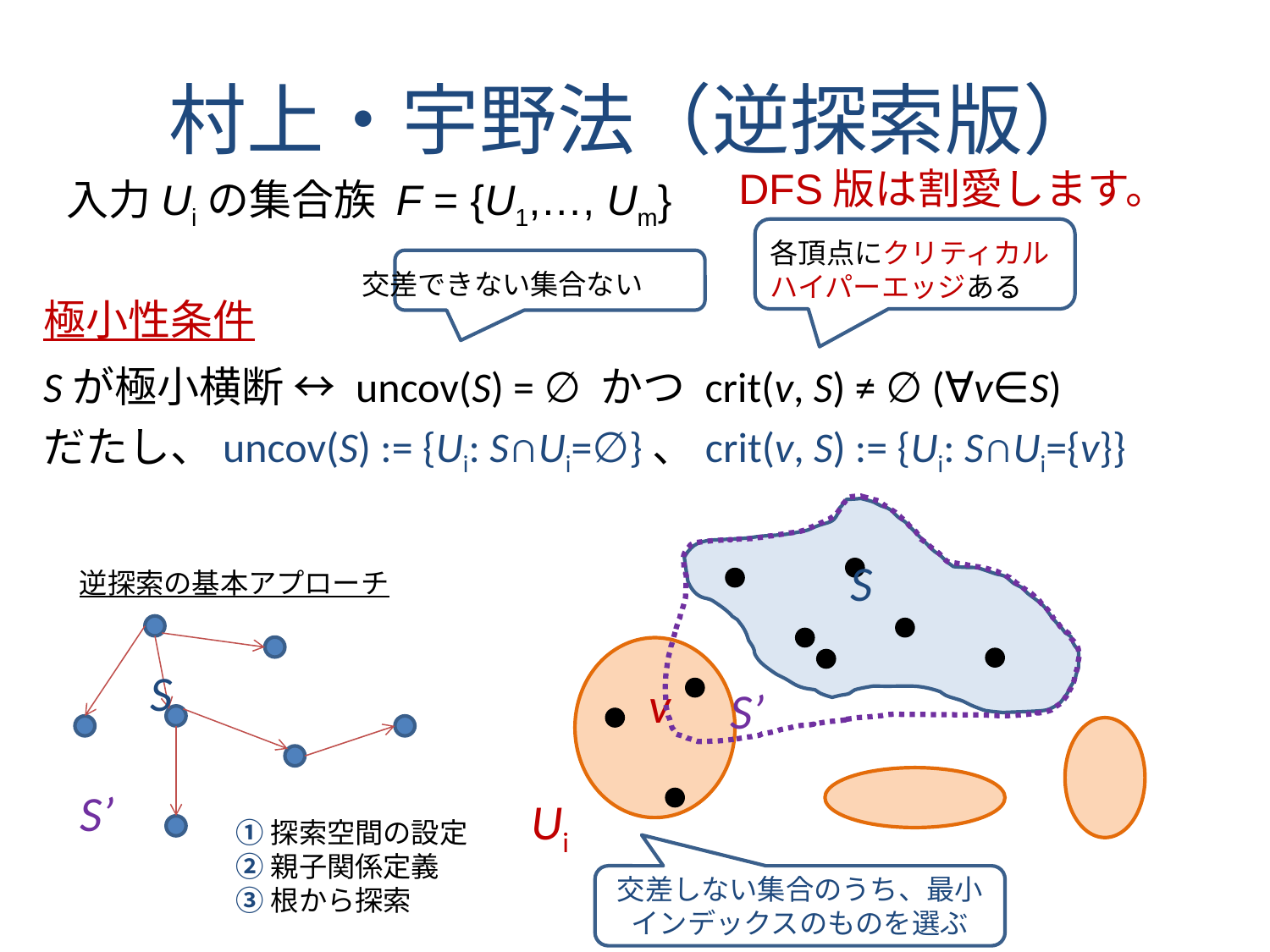

# 村上・宇野法（逆探索版）
DFS版は割愛します。
入力Uiの集合族 F = {U1,…, Um}

各頂点にクリティカル
ハイパーエッジある

交差できない集合ない
極小性条件
Sが極小横断 ↔ uncov(S) = ∅ かつ crit(v, S) ≠ ∅ (∀v∈S)
だたし、uncov(S) := {Ui: S∩Ui=∅}、crit(v, S) := {Ui: S∩Ui={v}}

S’

S

逆探索の基本アプローチ

S
v

S’
①探索空間の設定
②親子関係定義
③根から探索
Ui
交差しない集合のうち、最小インデックスのものを選ぶ